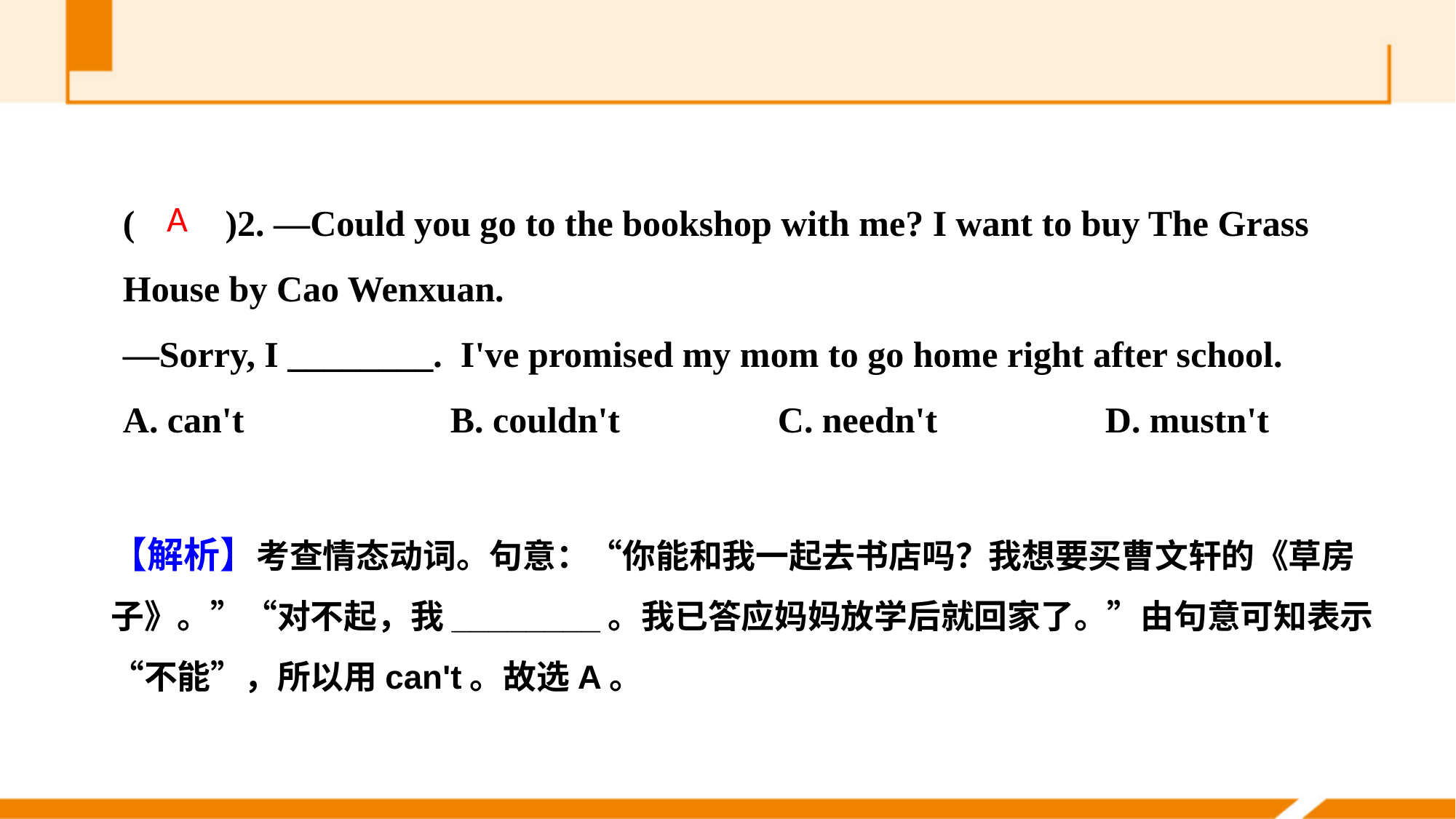

(　　)2. —Could you go to the bookshop with me? I want to buy The Grass House by Cao Wenxuan.
—Sorry, I ________.  I've promised my mom to go home right after school.
A. can't  		B. couldn't		C. needn't  		D. mustn't
A
【解析】考查情态动词。句意：“你能和我一起去书店吗？我想要买曹文轩的《草房子》。”“对不起，我________。我已答应妈妈放学后就回家了。”由句意可知表示“不能”，所以用can't。故选A。